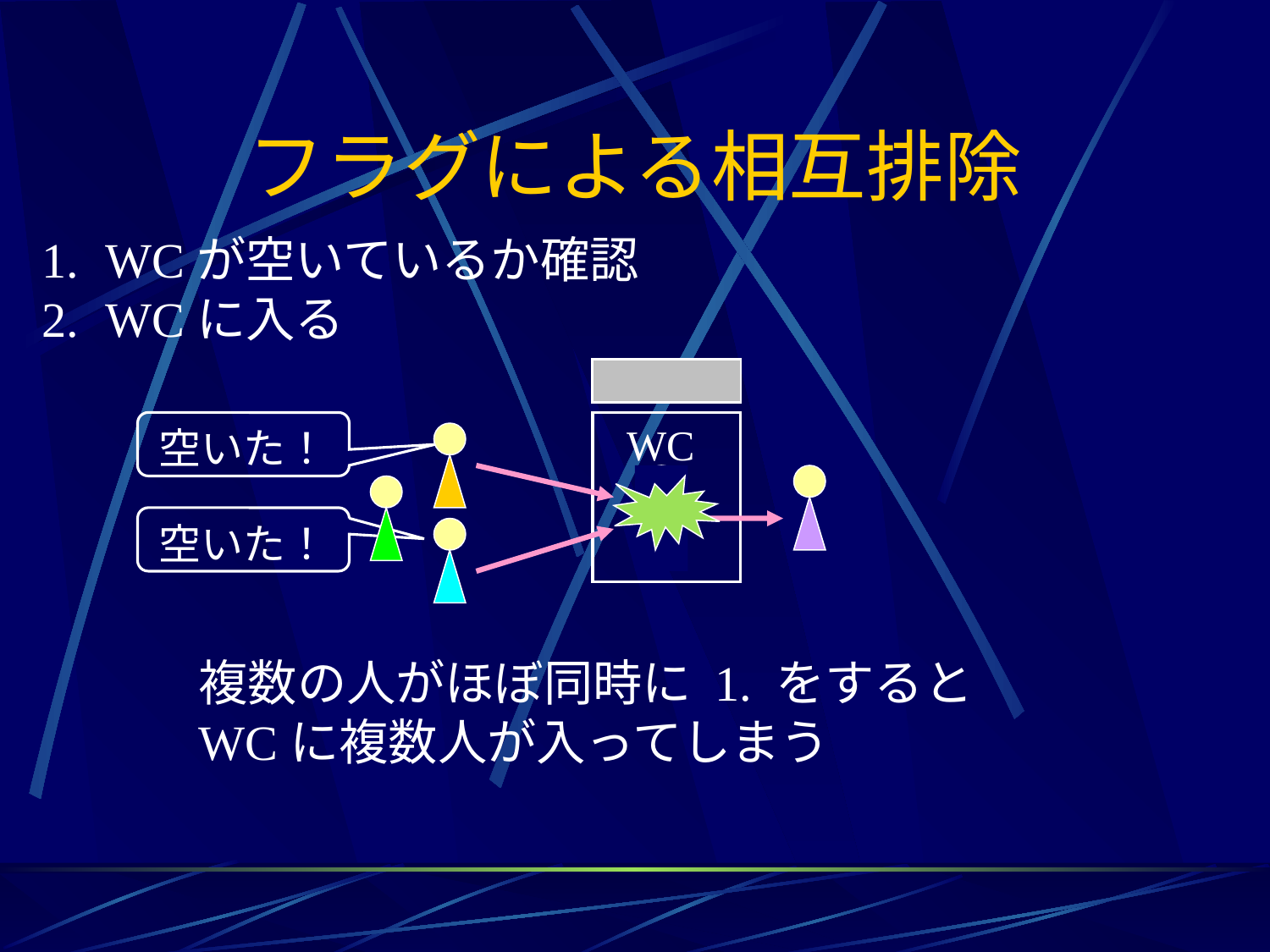

# フラグによる相互排除
WCが空いているか確認
WCに入る

使用中

空いた！
空いた！

WC

複数の人がほぼ同時に 1. をすると
WCに複数人が入ってしまう